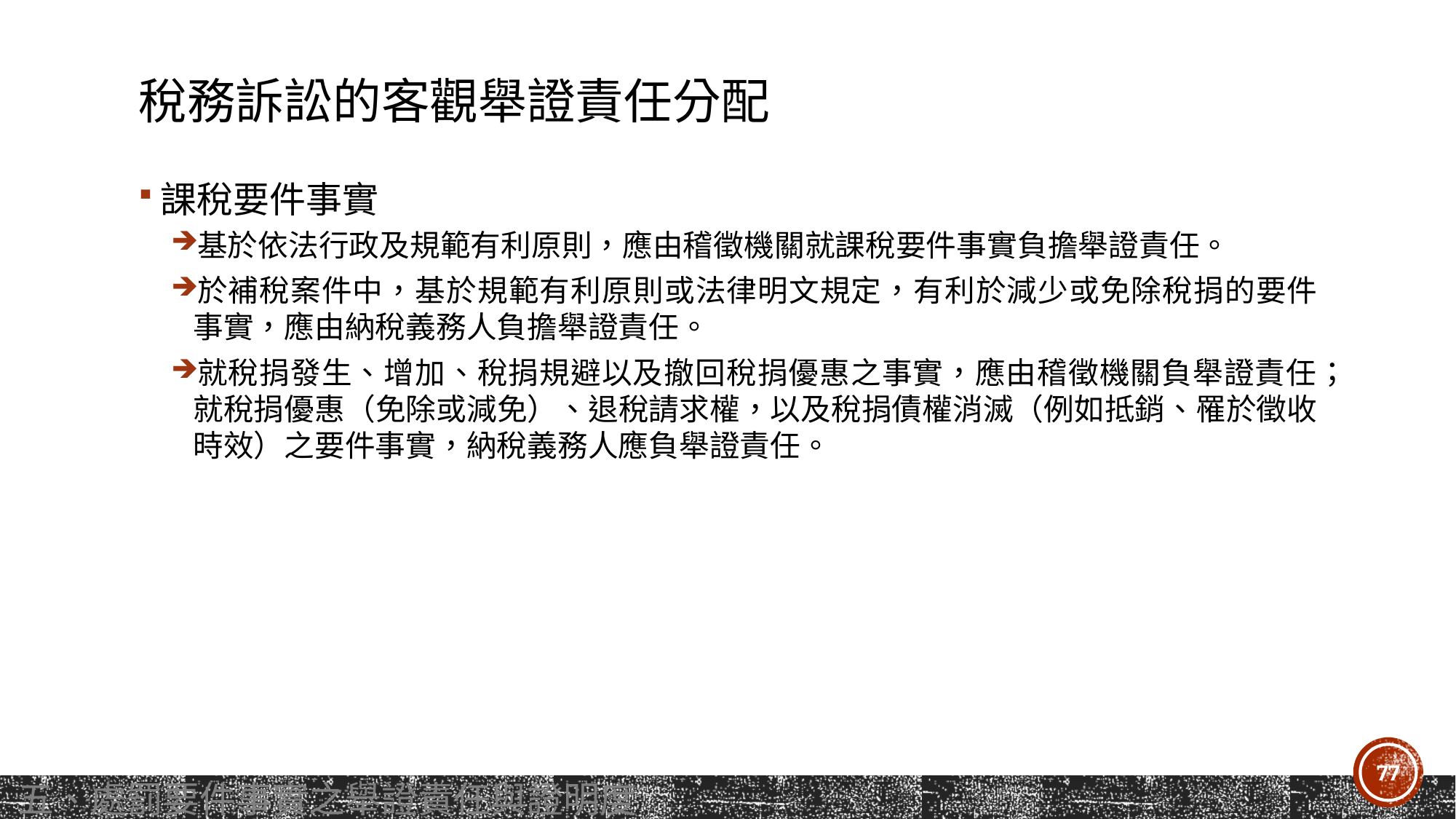

# 稅務訴訟的客觀舉證責任分配
課稅要件事實
基於依法行政及規範有利原則，應由稽徵機關就課稅要件事實負擔舉證責任。
於補稅案件中，基於規範有利原則或法律明文規定，有利於減少或免除稅捐的要件事實，應由納稅義務人負擔舉證責任。
就稅捐發生、增加、稅捐規避以及撤回稅捐優惠之事實，應由稽徵機關負舉證責任；就稅捐優惠（免除或減免）、退稅請求權，以及稅捐債權消滅（例如抵銷、罹於徵收時效）之要件事實，納稅義務人應負舉證責任。
77